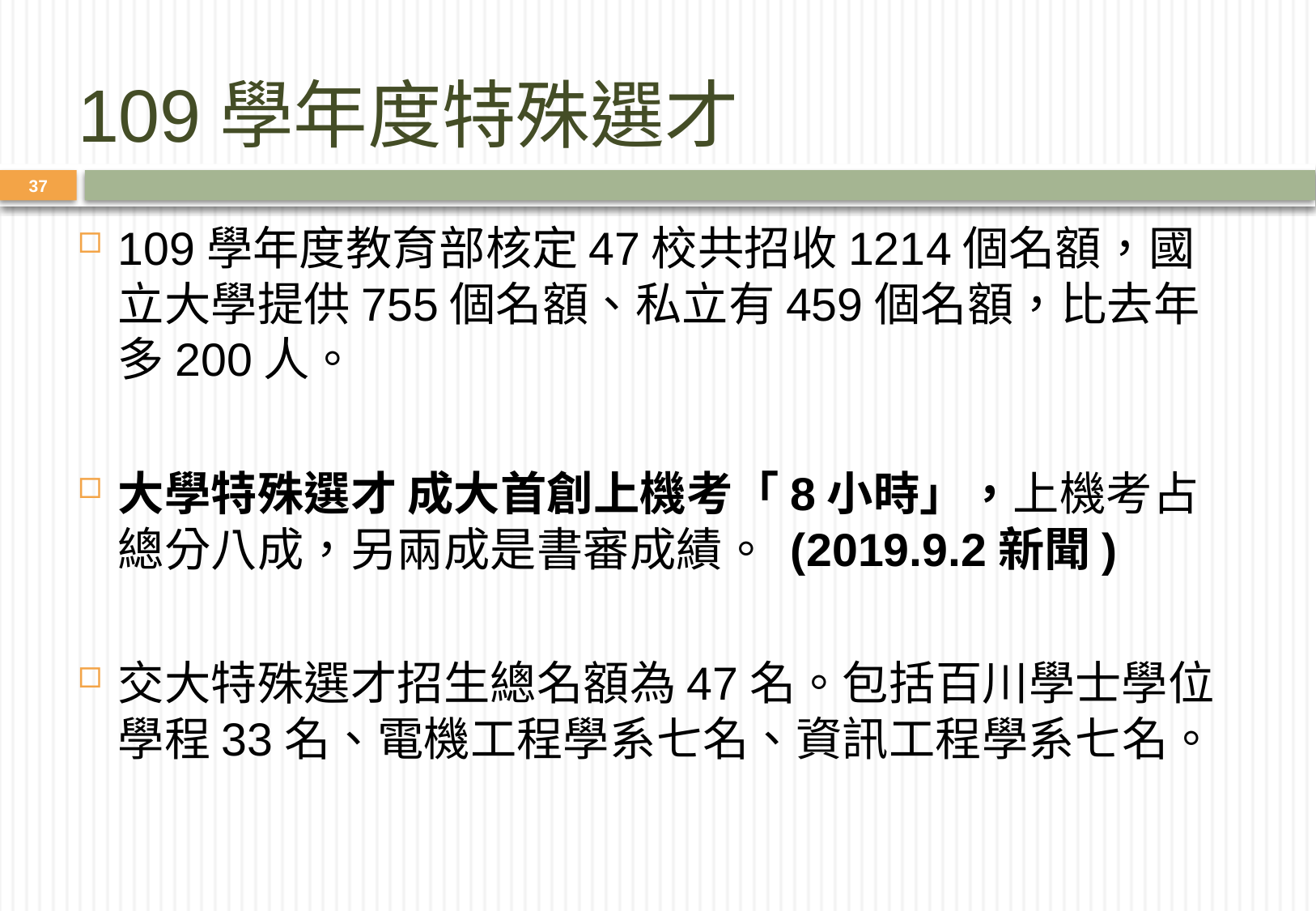

# 109學年度特殊選才
37
109學年度教育部核定47校共招收1214個名額，國立大學提供755個名額、私立有459個名額，比去年多200人。

大學特殊選才 成大首創上機考「8小時」，上機考占總分八成，另兩成是書審成績。 (2019.9.2新聞)

交大特殊選才招生總名額為47名。包括百川學士學位學程33名、電機工程學系七名、資訊工程學系七名。